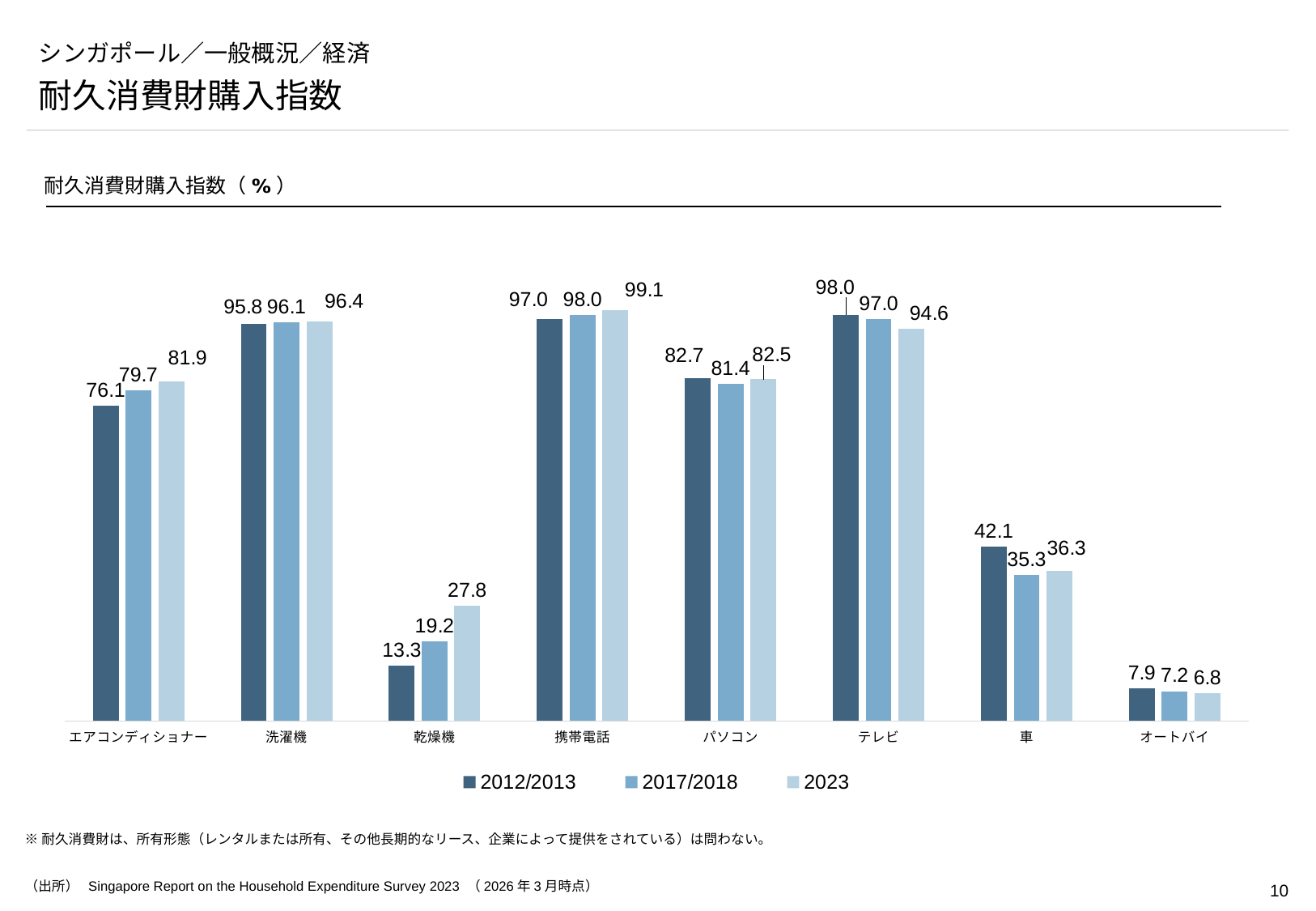

# シンガポール／一般概況／経済
耐久消費財購入指数
耐久消費財購入指数（%）

### Chart

| Category | 2012/2013 | 2017/2018 | 2023 |
|---|---|---|---|
| エアコンディショナー | 76.1 | 79.7 | 81.9 |
| 洗濯機 | 95.8 | 96.1 | 96.4 |
| 乾燥機 | 13.3 | 19.2 | 27.8 |
| 携帯電話 | 97.0 | 98.0 | 99.1 |
| パソコン | 82.7 | 81.4 | 82.5 |
| テレビ | 98.0 | 97.0 | 94.6 |
| 車 | 42.1 | 35.3 | 36.3 |
| オートバイ | 7.9 | 7.2 | 6.8 |
※耐久消費財は、所有形態（レンタルまたは所有、その他長期的なリース、企業によって提供をされている）は問わない。
（出所）  Singapore Report on the Household Expenditure Survey 2023 （2026年3月時点）